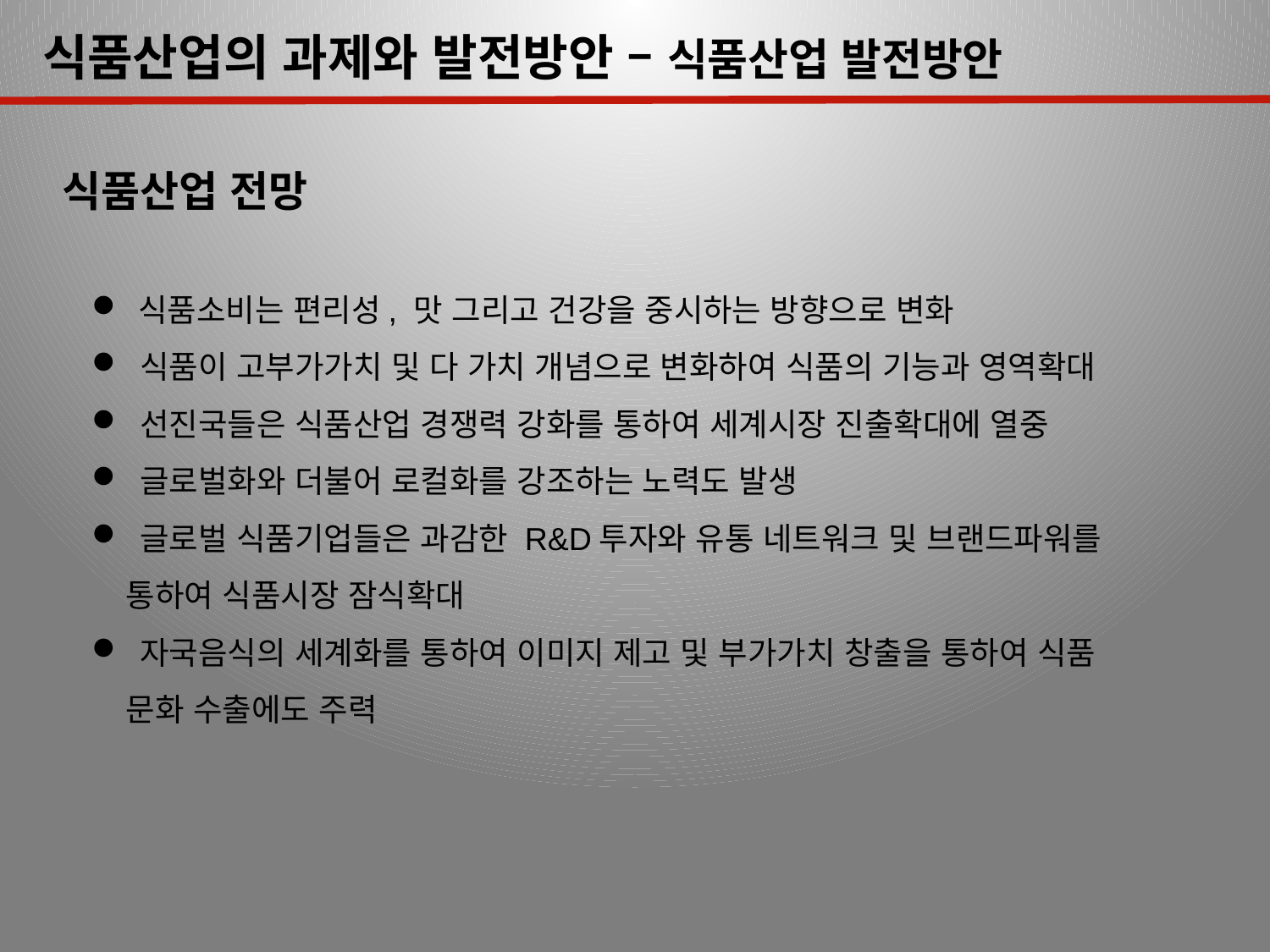

식품산업의 과제와 발전방안 – 식품산업 발전방안

식품산업 전망
 식품소비는 편리성, 맛 그리고 건강을 중시하는 방향으로 변화
 식품이 고부가가치 및 다 가치 개념으로 변화하여 식품의 기능과 영역확대
 선진국들은 식품산업 경쟁력 강화를 통하여 세계시장 진출확대에 열중
 글로벌화와 더불어 로컬화를 강조하는 노력도 발생
 글로벌 식품기업들은 과감한 R&D투자와 유통 네트워크 및 브랜드파워를
   통하여 식품시장 잠식확대
 자국음식의 세계화를 통하여 이미지 제고 및 부가가치 창출을 통하여 식품
   문화 수출에도 주력